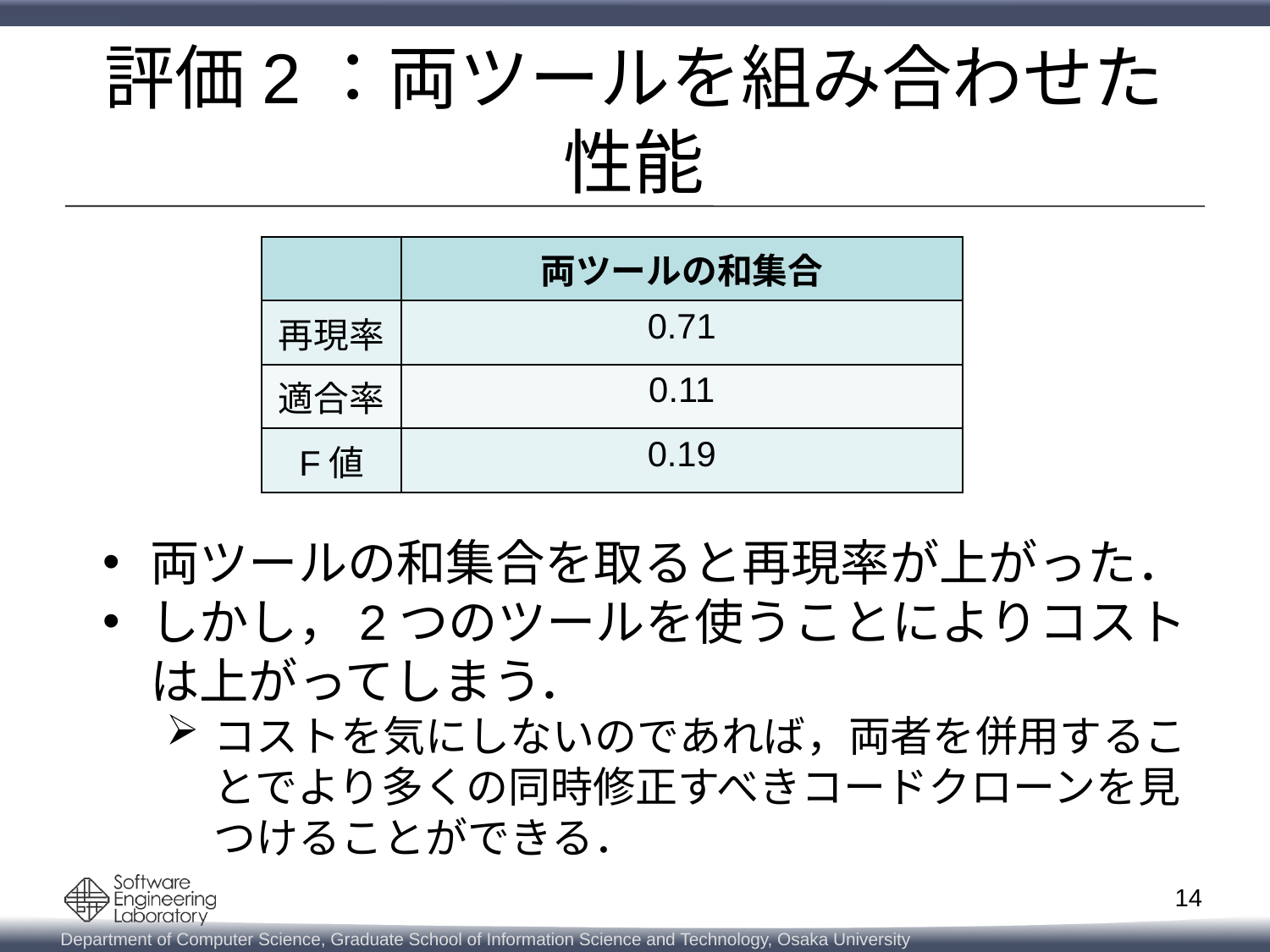

# 評価2：両ツールを組み合わせた性能
|  | 両ツールの和集合 |
| --- | --- |
| 再現率 | 0.71 |
| 適合率 | 0.11 |
| F値 | 0.19 |
両ツールの和集合を取ると再現率が上がった．
しかし，2つのツールを使うことによりコストは上がってしまう．
コストを気にしないのであれば，両者を併用することでより多くの同時修正すべきコードクローンを見つけることができる．
14